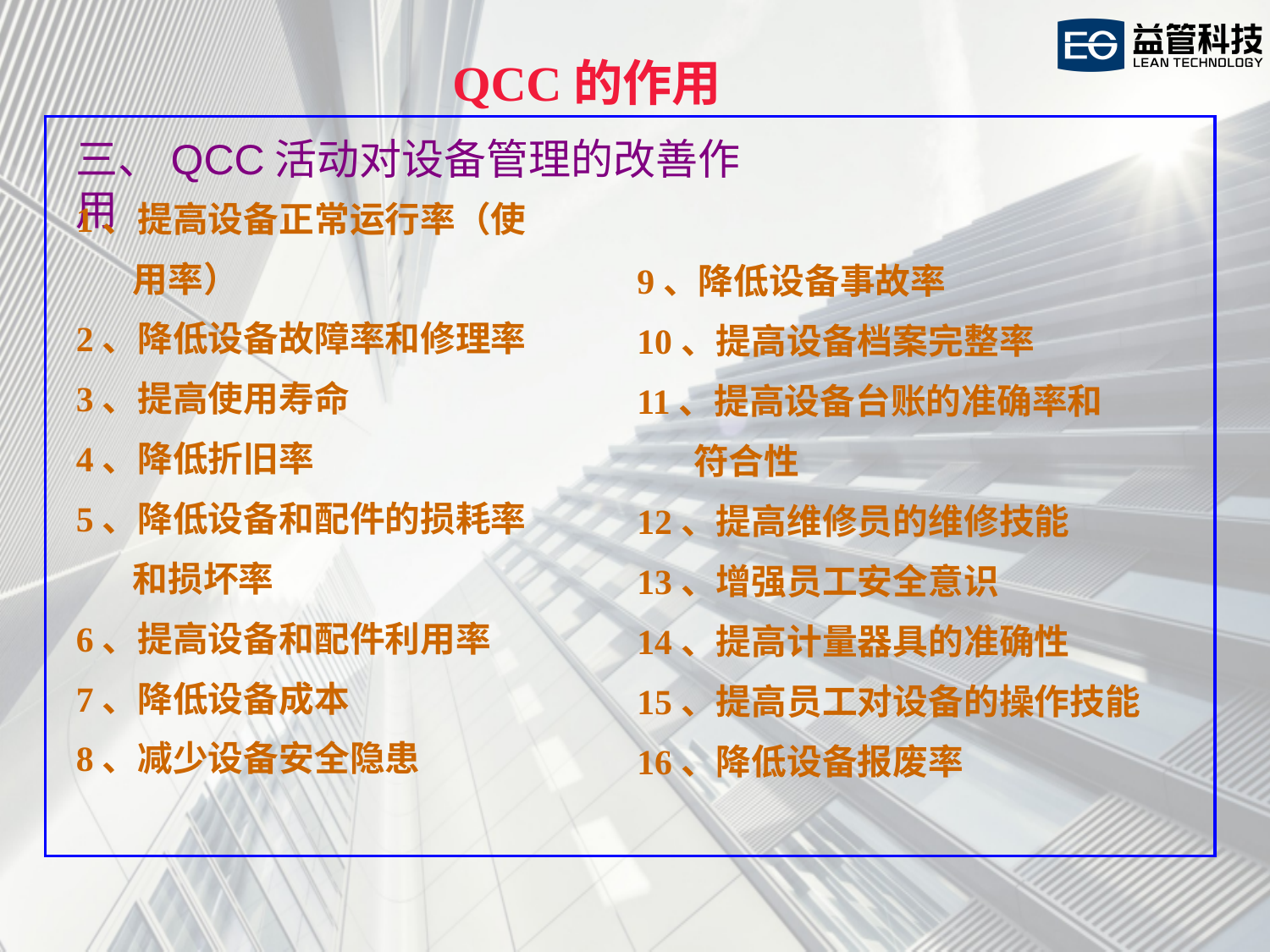

QCC的作用

三、QCC活动对设备管理的改善作用
1、提高设备正常运行率（使
      用率）
2、降低设备故障率和修理率
3、提高使用寿命
4、降低折旧率
5、降低设备和配件的损耗率
      和损坏率
6、提高设备和配件利用率
7、降低设备成本
8、减少设备安全隐患
9、降低设备事故率
10、提高设备档案完整率
11、提高设备台账的准确率和
      符合性
12、提高维修员的维修技能
13、增强员工安全意识
14、提高计量器具的准确性
15、提高员工对设备的操作技能
16、降低设备报废率